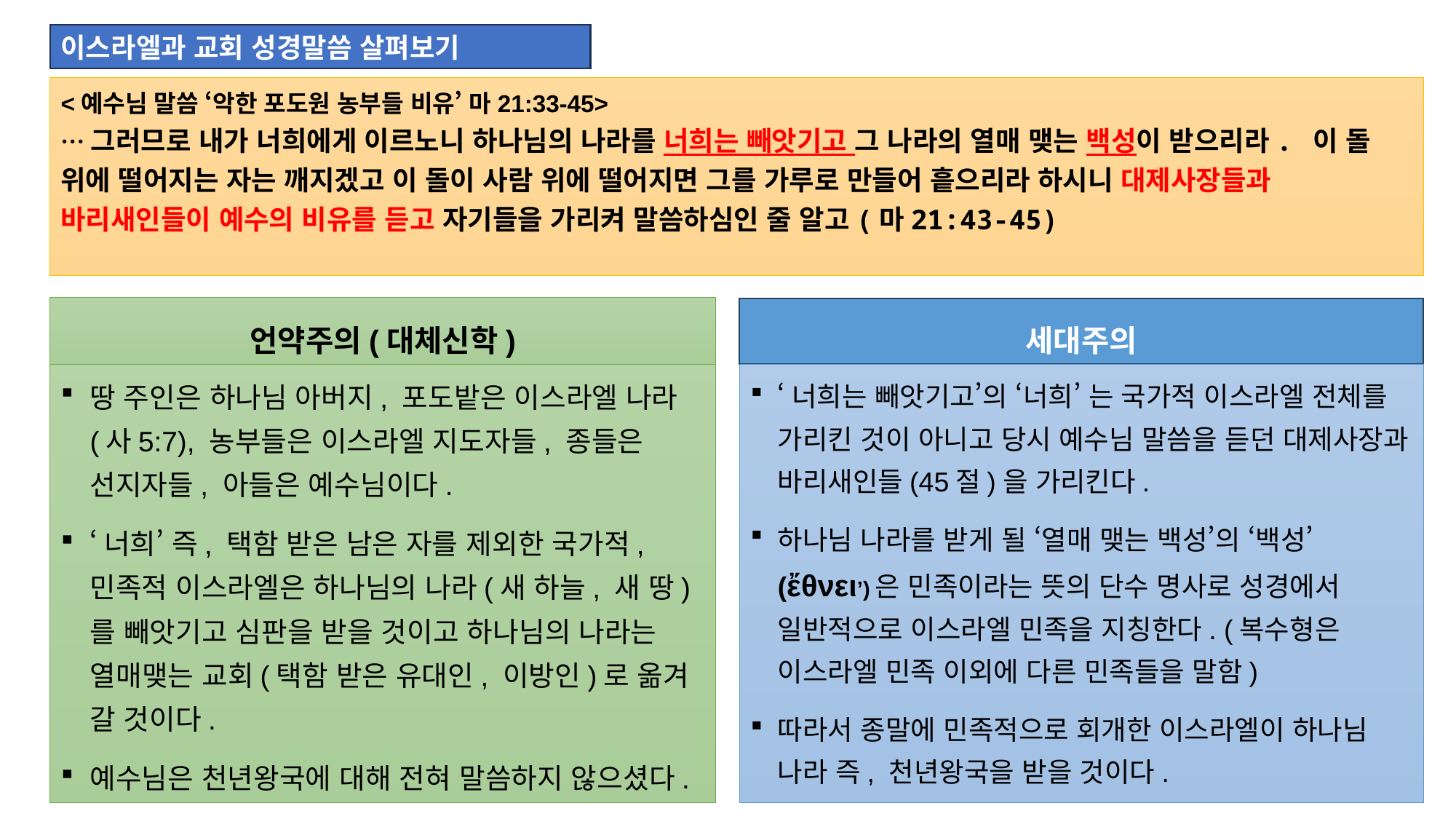

이스라엘과 교회 성경말씀 살펴보기
<예수님 말씀 ‘악한 포도원 농부들 비유’ 마21:33-45>
…그러므로 내가 너희에게 이르노니 하나님의 나라를 너희는 빼앗기고 그 나라의 열매 맺는 백성이 받으리라. 이 돌 위에 떨어지는 자는 깨지겠고 이 돌이 사람 위에 떨어지면 그를 가루로 만들어 흩으리라 하시니 대제사장들과 바리새인들이 예수의 비유를 듣고 자기들을 가리켜 말씀하심인 줄 알고(마21:43-45)

언약주의(대체신학)
세대주의
땅 주인은 하나님 아버지, 포도밭은 이스라엘 나라(사5:7), 농부들은 이스라엘 지도자들, 종들은 선지자들, 아들은 예수님이다.
‘너희’ 즉, 택함 받은 남은 자를 제외한 국가적, 민족적 이스라엘은 하나님의 나라(새 하늘, 새 땅)를 빼앗기고 심판을 받을 것이고 하나님의 나라는 열매맺는 교회(택함 받은 유대인, 이방인)로 옮겨 갈 것이다.
예수님은 천년왕국에 대해 전혀 말씀하지 않으셨다.
‘너희는 빼앗기고’의 ‘너희’ 는 국가적 이스라엘 전체를 가리킨 것이 아니고 당시 예수님 말씀을 듣던 대제사장과 바리새인들(45절)을 가리킨다.
하나님 나라를 받게 될 ‘열매 맺는 백성’의 ‘백성’ (ἔθνει’)은 민족이라는 뜻의 단수 명사로 성경에서 일반적으로 이스라엘 민족을 지칭한다. (복수형은 이스라엘 민족 이외에 다른 민족들을 말함)
따라서 종말에 민족적으로 회개한 이스라엘이 하나님 나라 즉, 천년왕국을 받을 것이다.